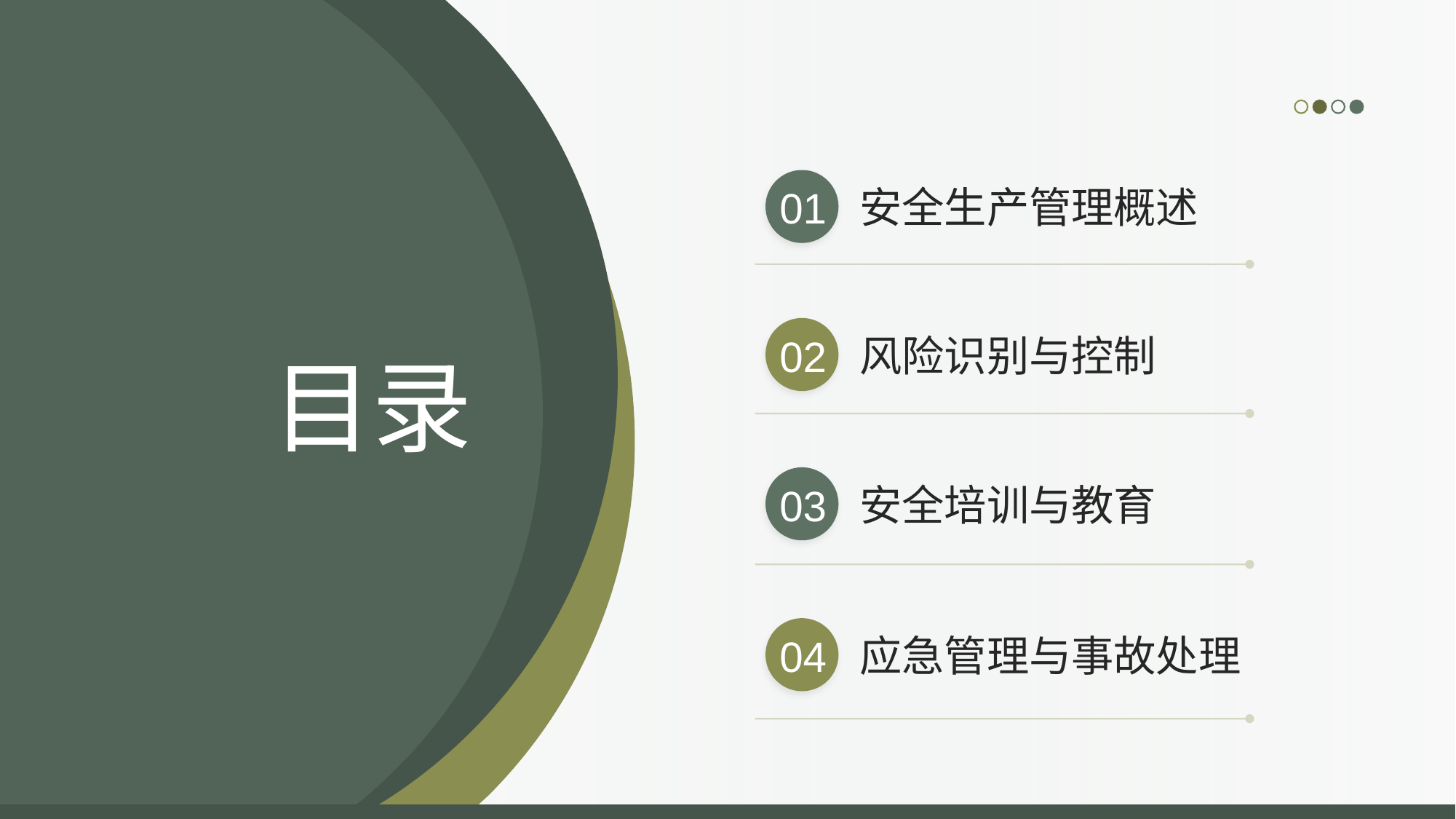

安全生产管理概述

01
风险识别与控制

02
目录
安全培训与教育

03
应急管理与事故处理

04